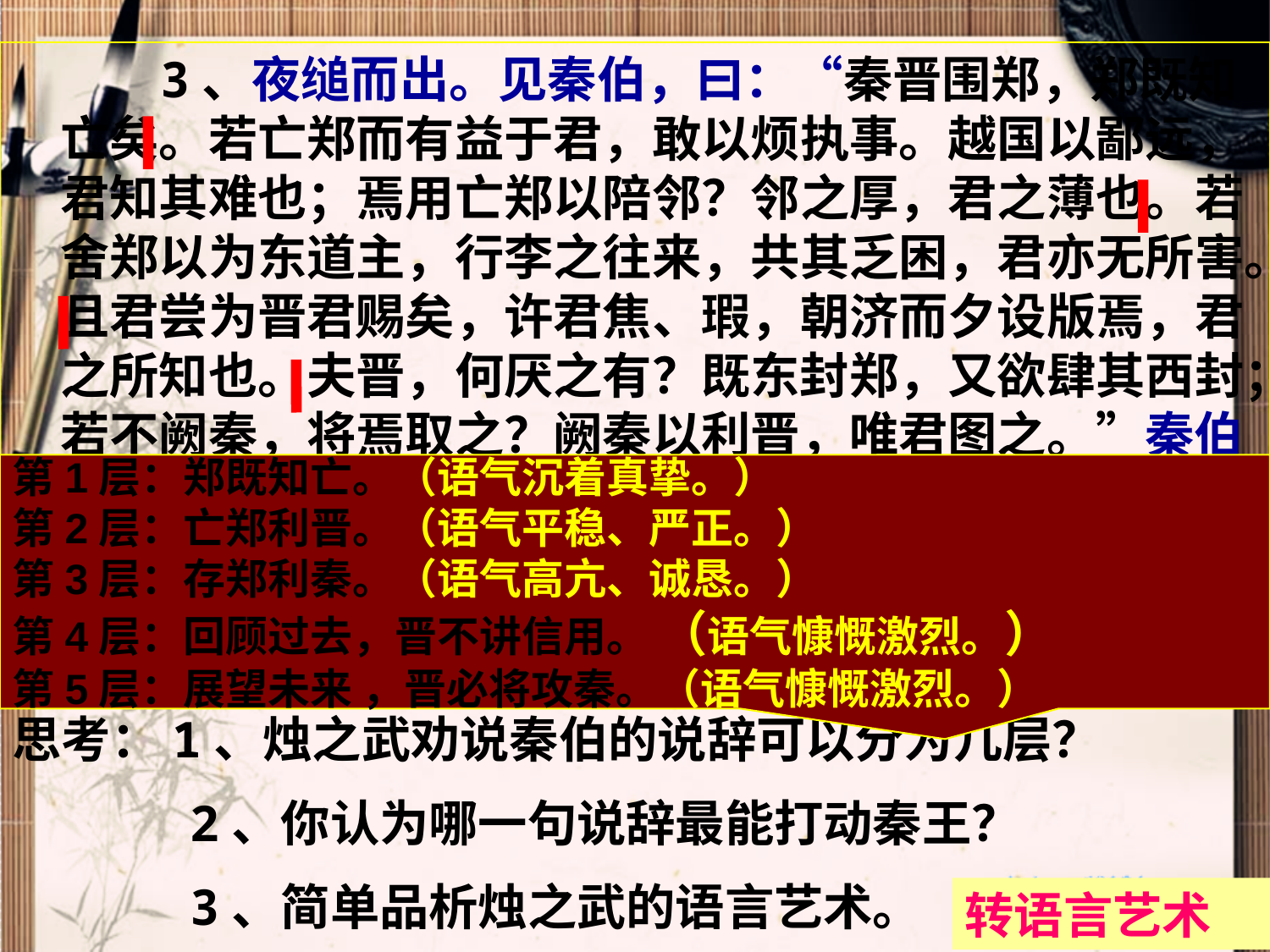

3、夜缒而出。见秦伯，曰：“秦晋围郑，郑既知亡矣。若亡郑而有益于君，敢以烦执事。越国以鄙远，君知其难也；焉用亡郑以陪邻？邻之厚，君之薄也。若舍郑以为东道主，行李之往来，共其乏困，君亦无所害。且君尝为晋君赐矣，许君焦、瑕，朝济而夕设版焉，君之所知也。夫晋，何厌之有？既东封郑，又欲肆其西封；若不阙秦，将焉取之？阙秦以利晋，唯君图之。”秦伯说，与郑人盟。使杞子、逢孙、杨孙戍之，乃还。

第1层：郑既知亡。（语气沉着真挚。）
第2层：亡郑利晋。（语气平稳、严正。）
第3层：存郑利秦。（语气高亢、诚恳。）
第4层：回顾过去，晋不讲信用。 （语气慷慨激烈。）
第5层：展望未来 ，晋必将攻秦。（语气慷慨激烈。）
思考：1、烛之武劝说秦伯的说辞可以分为几层？
      2、你认为哪一句说辞最能打动秦王？
      3、简单品析烛之武的语言艺术。
转语言艺术